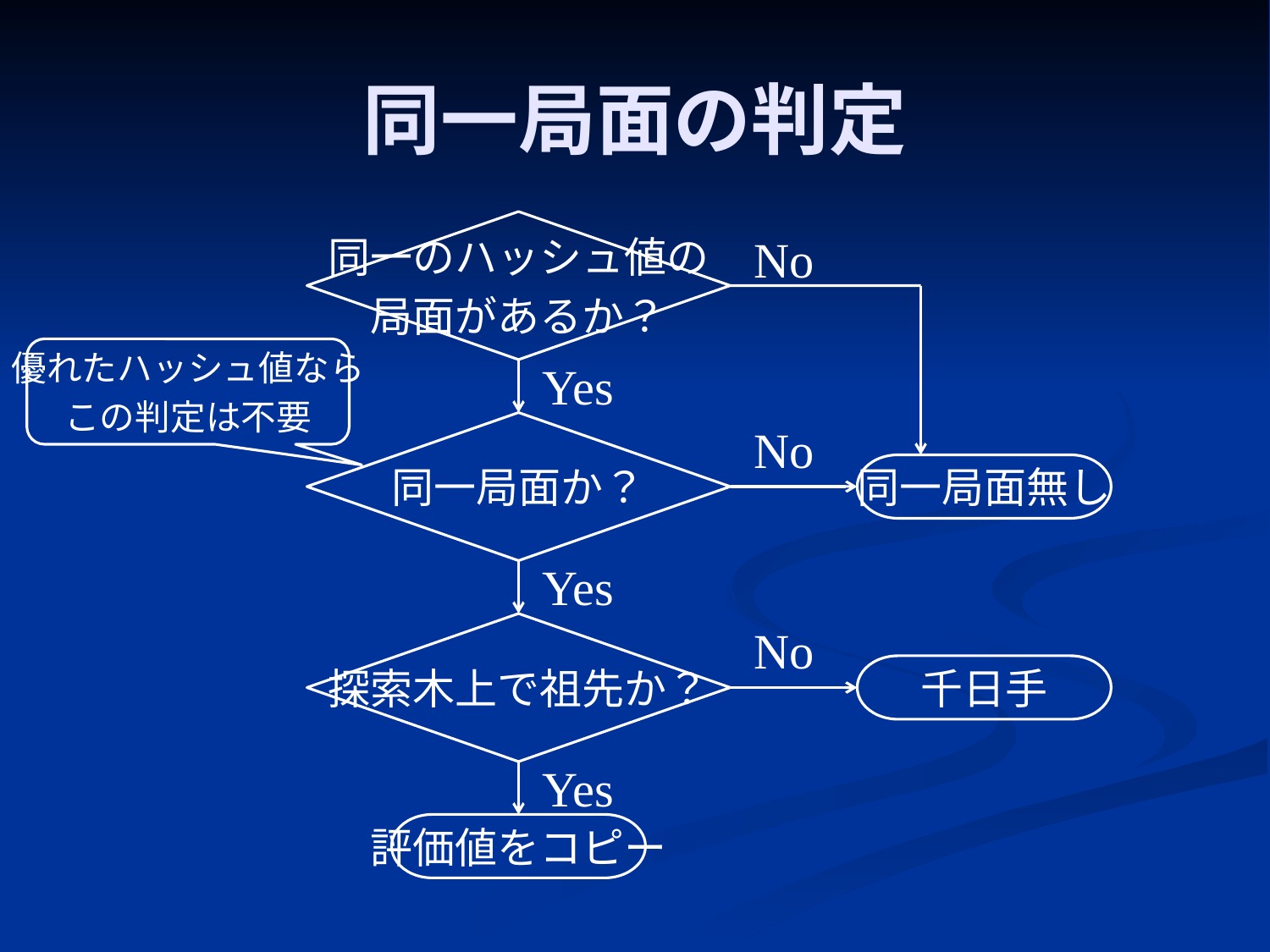

# 同一局面の判定
同一のハッシュ値の
局面があるか？
No
優れたハッシュ値なら
この判定は不要
Yes
同一局面か？
No
同一局面無し
Yes
探索木上で祖先か？
No
千日手
Yes
評価値をコピー